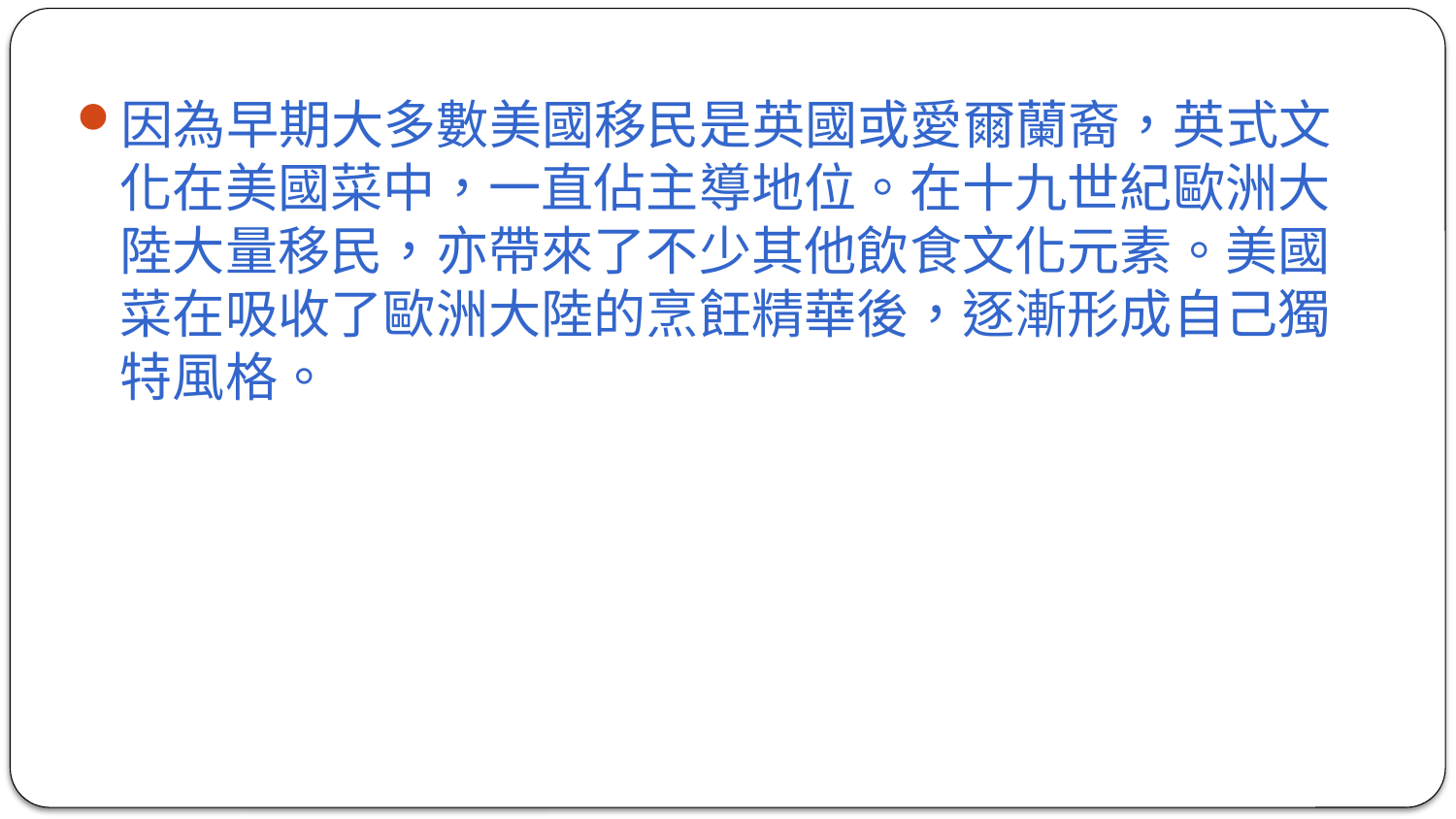

因為早期大多數美國移民是英國或愛爾蘭裔，英式文化在美國菜中，一直佔主導地位。在十九世紀歐洲大陸大量移民，亦帶來了不少其他飲食文化元素。美國菜在吸收了歐洲大陸的烹飪精華後，逐漸形成自己獨特風格。